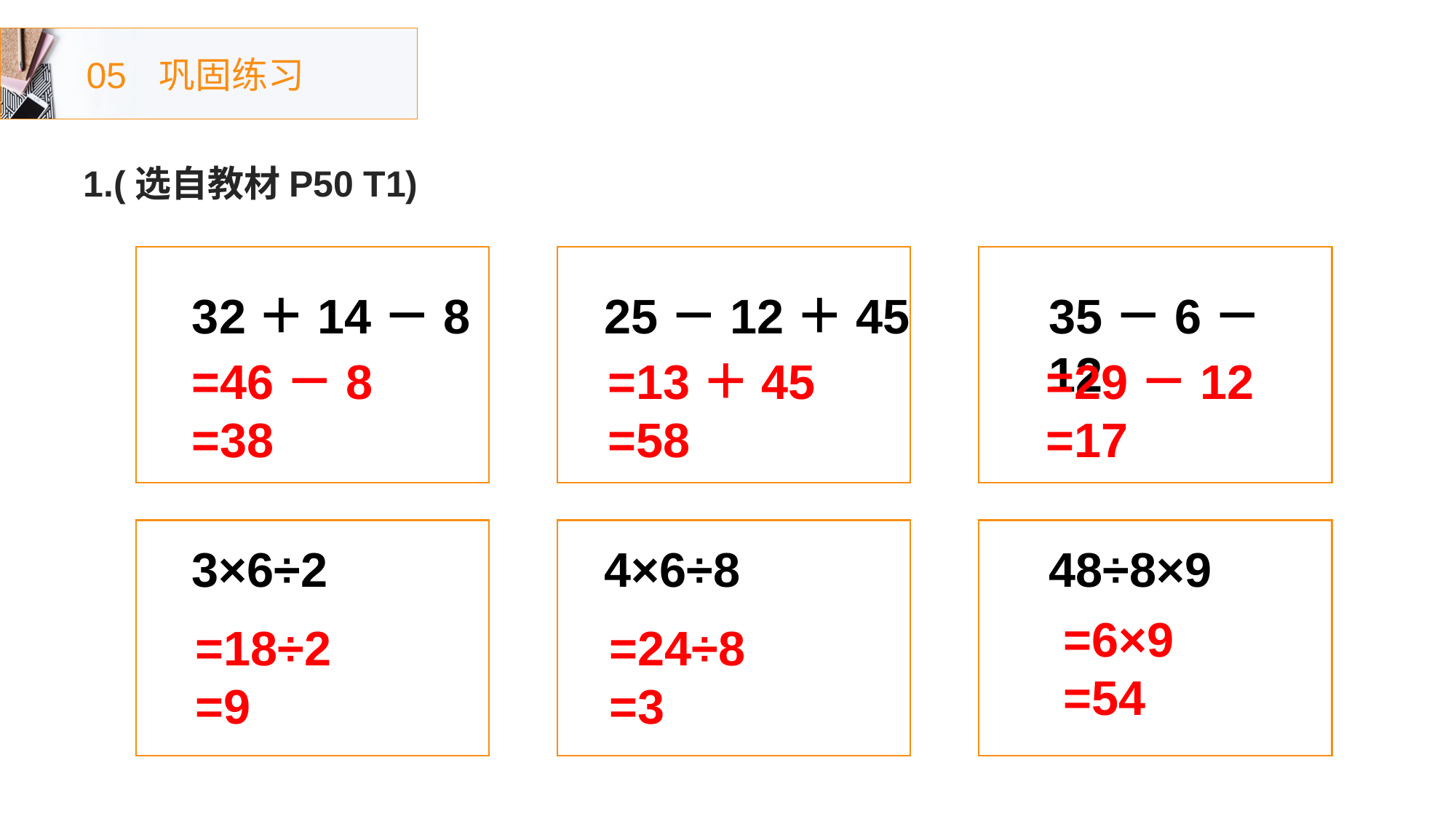

05
巩固练习
1.(选自教材P50 T1)

32＋14－8
25－12＋45
35－6－12
=46－8
=38
=13＋45
=58
=29－12
=17

3×6÷2
4×6÷8
48÷8×9
=6×9
=54
=18÷2
=9
=24÷8
=3